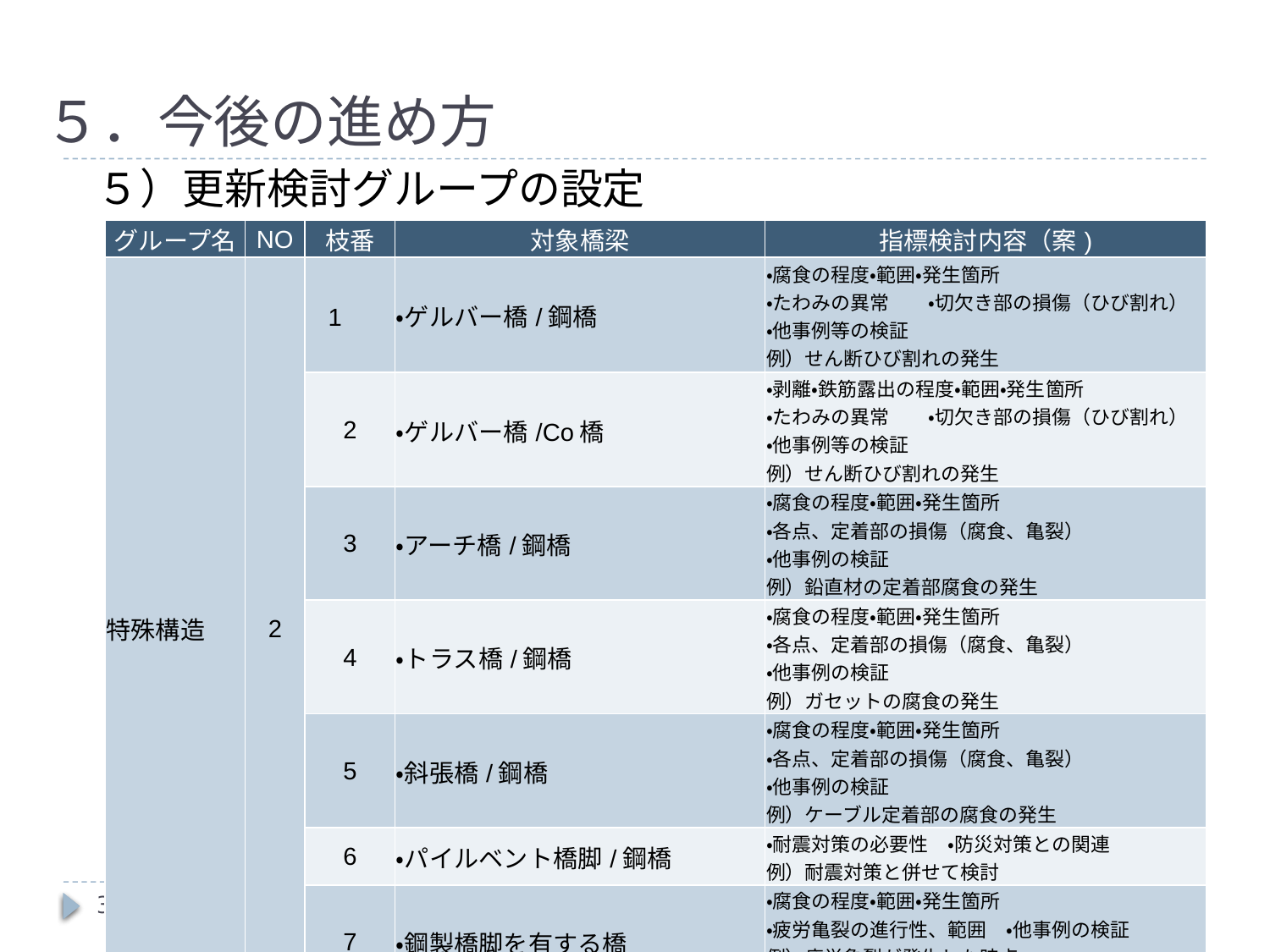

# ５．今後の進め方
５）更新検討グループの設定
| グループ名 | NO | 枝番 | 対象橋梁 | 指標検討内容（案) |
| --- | --- | --- | --- | --- |
| 特殊構造 | 2 | 1 | ・ゲルバー橋/鋼橋 | ・腐食の程度・範囲・発生箇所 ・たわみの異常　　・切欠き部の損傷（ひび割れ） ・他事例等の検証 例）せん断ひび割れの発生 |
|  |  | 2 | ・ゲルバー橋/Co橋 | ・剥離・鉄筋露出の程度・範囲・発生箇所 ・たわみの異常　　・切欠き部の損傷（ひび割れ） ・他事例等の検証 例）せん断ひび割れの発生 |
|  |  | 3 | ・アーチ橋/鋼橋 | ・腐食の程度・範囲・発生箇所 ・各点、定着部の損傷（腐食、亀裂） ・他事例の検証 例）鉛直材の定着部腐食の発生 |
|  |  | 4 | ・トラス橋/鋼橋 | ・腐食の程度・範囲・発生箇所 ・各点、定着部の損傷（腐食、亀裂） ・他事例の検証 例）ガセットの腐食の発生 |
|  |  | 5 | ・斜張橋/鋼橋 | ・腐食の程度・範囲・発生箇所 ・各点、定着部の損傷（腐食、亀裂） ・他事例の検証 例）ケーブル定着部の腐食の発生 |
|  |  | 6 | ・パイルベント橋脚/鋼橋 | ・耐震対策の必要性　・防災対策との関連 例）耐震対策と併せて検討 |
|  |  | 7 | ・鋼製橋脚を有する橋 | ・腐食の程度・範囲・発生箇所 ・疲労亀裂の進行性、範囲　・他事例の検証 例）疲労亀裂が発生した時点 　内面塗装の腐食の発生 |
38
資料４